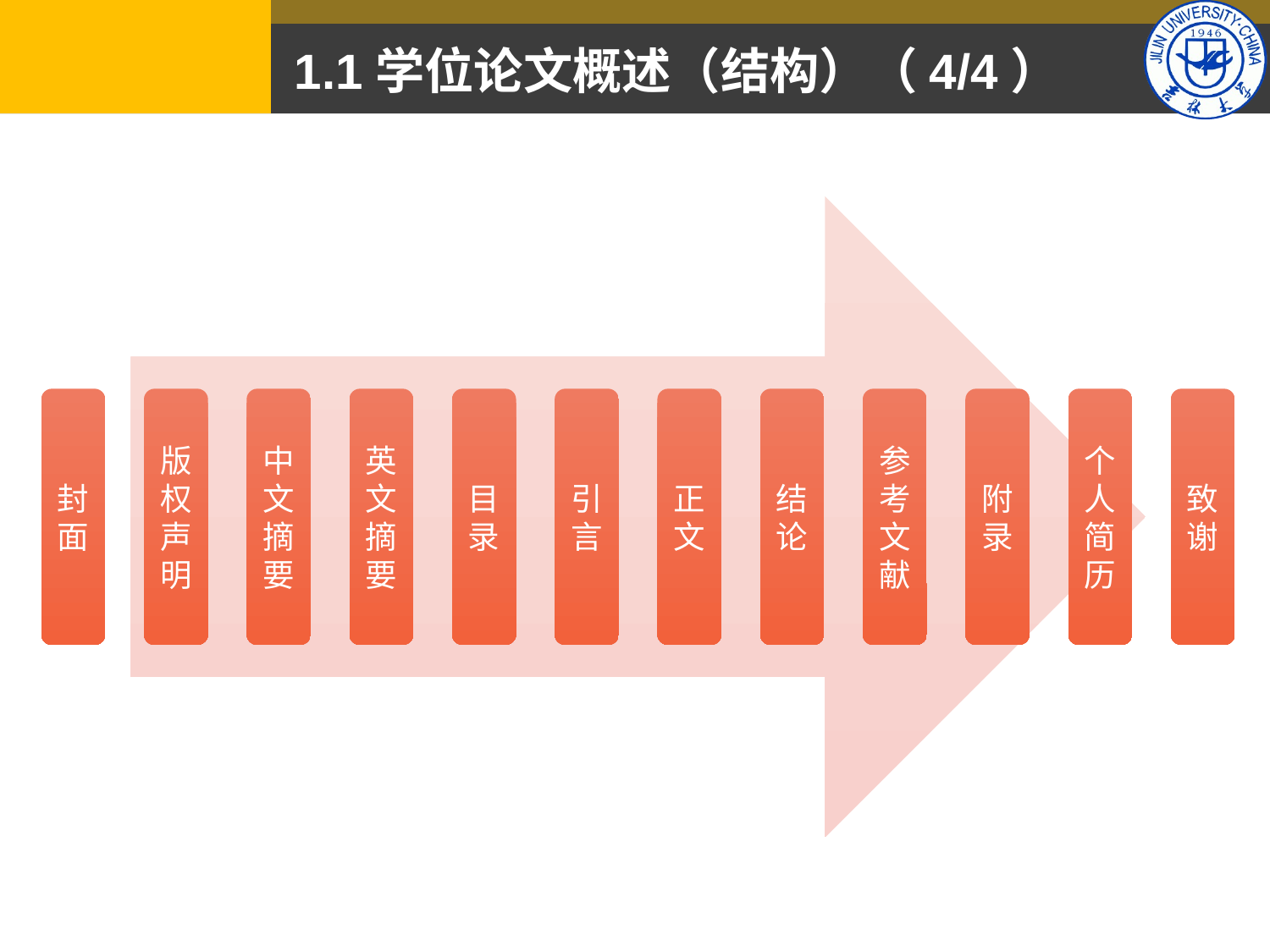

# 1.1学位论文概述（结构）（4/4）
封面
版权声明
中文摘要
致谢
目录
英文摘要
引言
正文
结论
参考文献
附录
个人简历